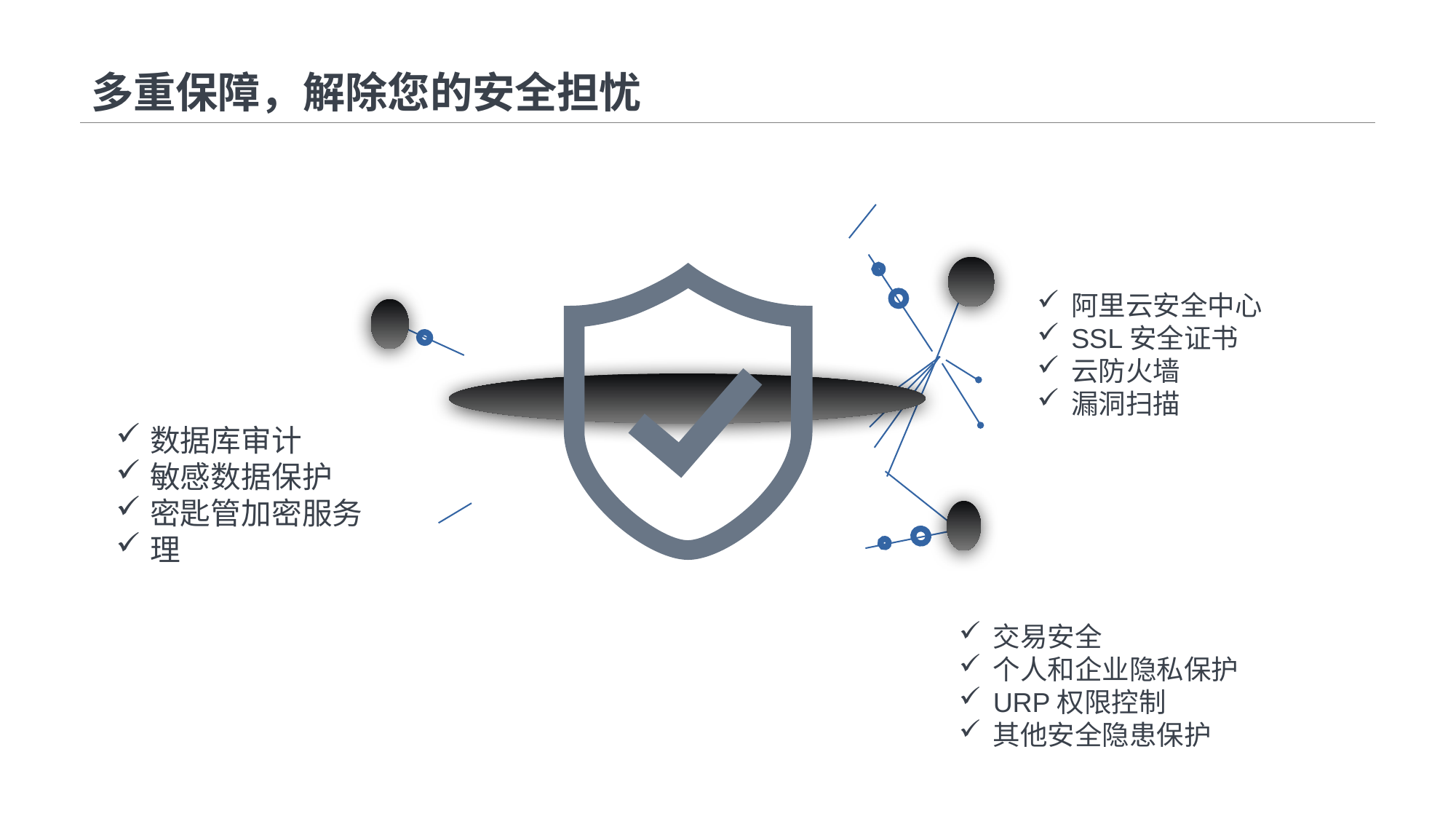

# 多重保障，解除您的安全担忧

云安全保障
阿里云安全中心
SSL安全证书
云防火墙
漏洞扫描
数据安全保障
数据库审计
敏感数据保护
密匙管加密服务
理
应用安全保障
交易安全
个人和企业隐私保护
URP权限控制
其他安全隐患保护